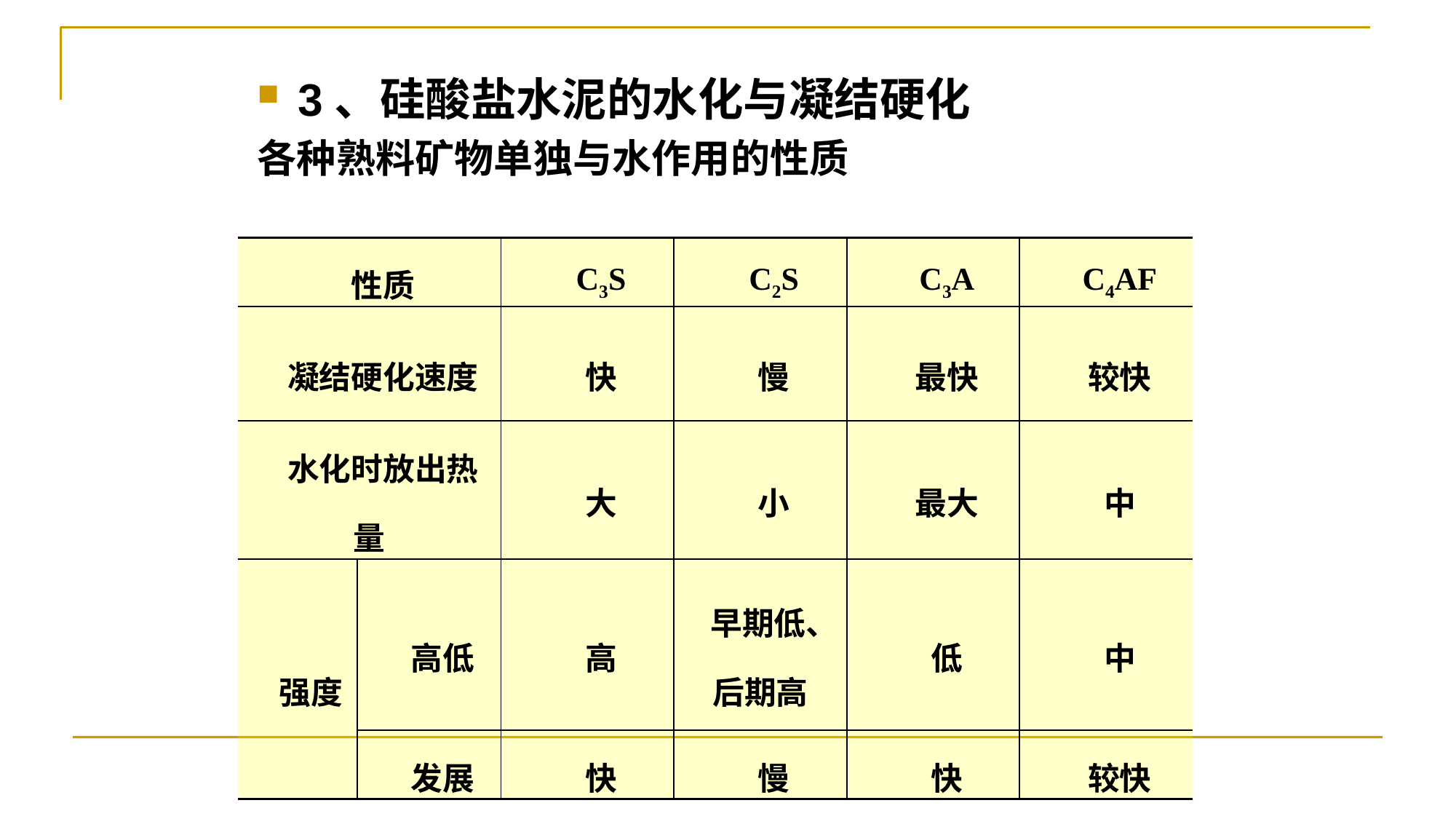

3、硅酸盐水泥的水化与凝结硬化
各种熟料矿物单独与水作用的性质

| 性质 |  | C3S | C2S | C3A | C4AF |
| --- | --- | --- | --- | --- | --- |
| 凝结硬化速度 |  | 快 | 慢 | 最快 | 较快 |
| 水化时放出热量 |  | 大 | 小 | 最大 | 中 |
| 强度 | 高低 | 高 | 早期低、后期高 | 低 | 中 |
|  | 发展 | 快 | 慢 | 快 | 较快 |